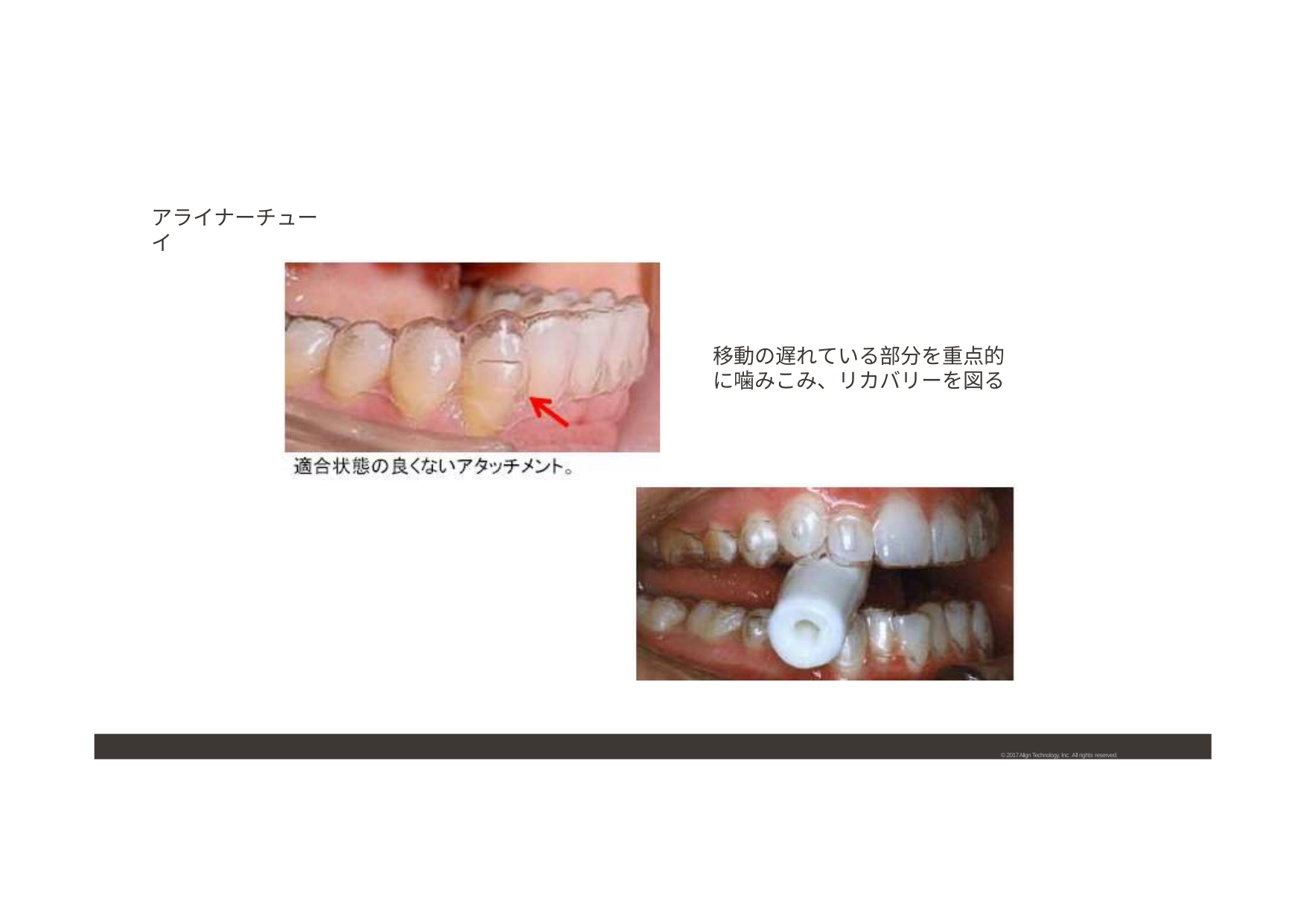

アライナーチューイ

移動の遅れている部分を重点的 に噛みこみ、リカバリーを図る

© 2017 Align Technology, Inc. All rights reserved.